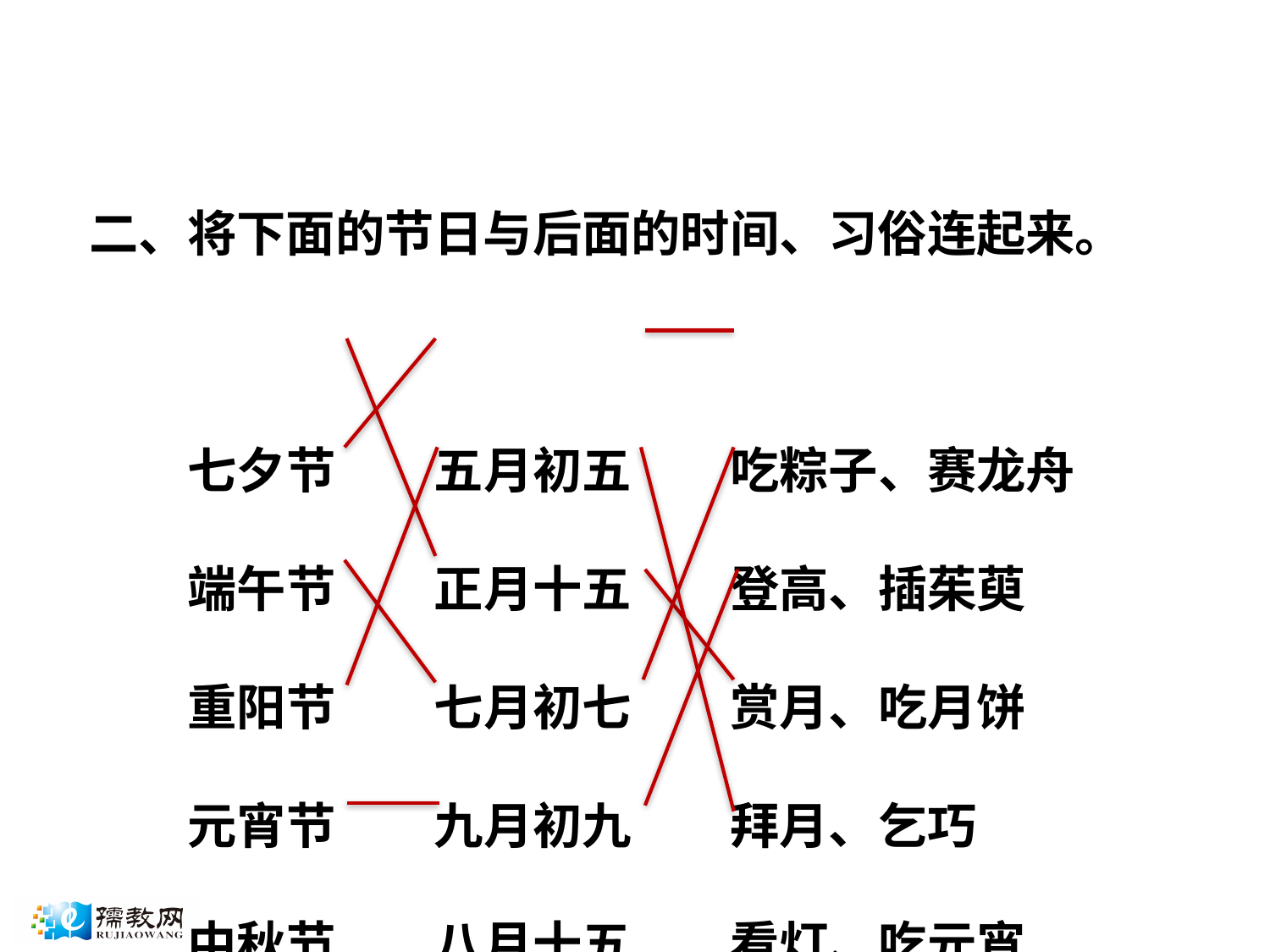

二、将下面的节日与后面的时间、习俗连起来。
七夕节　　五月初五　　吃粽子、赛龙舟
端午节　　正月十五　　登高、插茱萸
重阳节　　七月初七　　赏月、吃月饼
元宵节　　九月初九　　拜月、乞巧
中秋节　　八月十五　　看灯、吃元宵